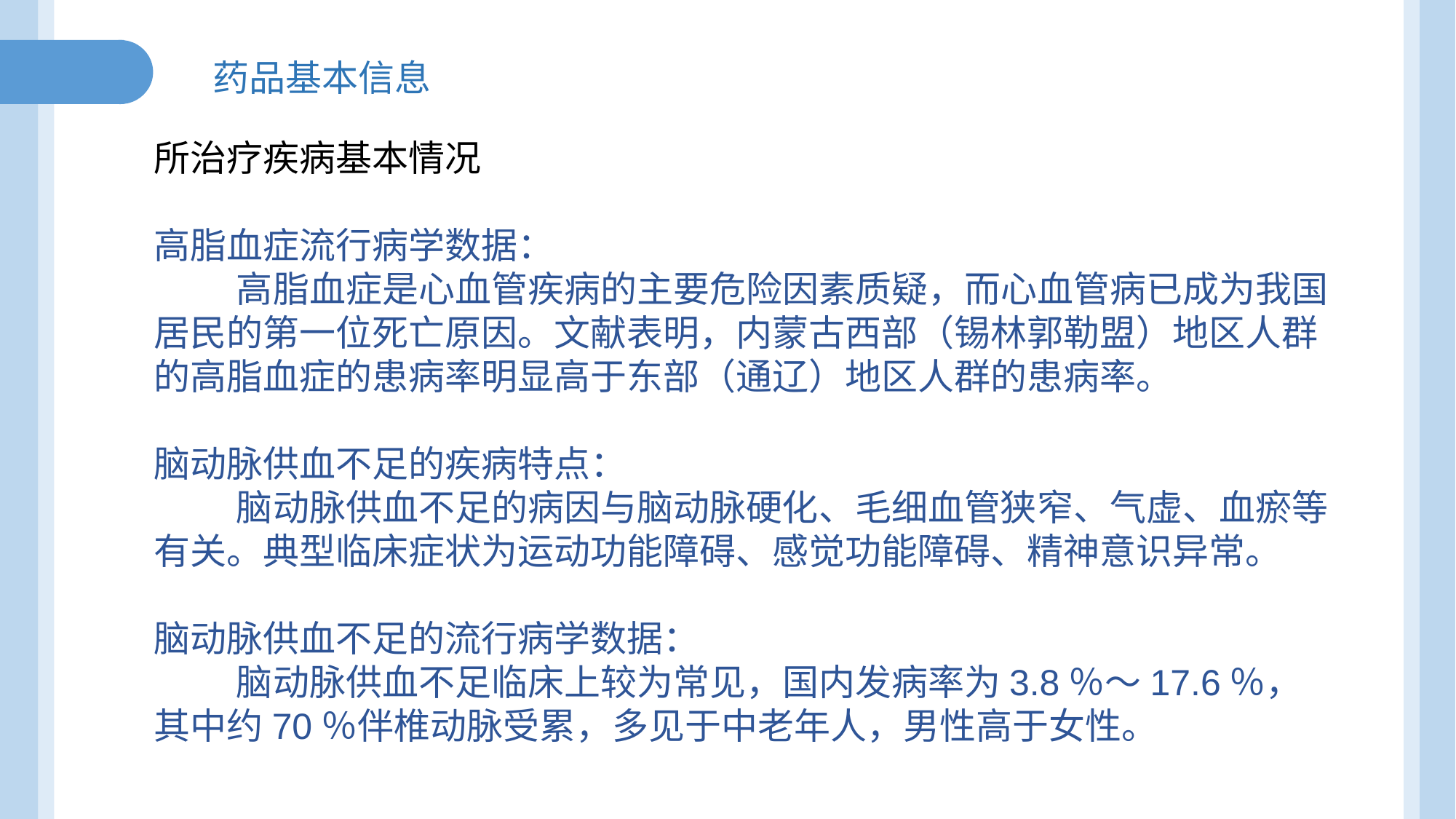

药品基本信息
所治疗疾病基本情况

高脂血症流行病学数据：
         高脂血症是心血管疾病的主要危险因素质疑，而心血管病已成为我国居民的第一位死亡原因。文献表明，内蒙古西部（锡林郭勒盟）地区人群的高脂血症的患病率明显高于东部（通辽）地区人群的患病率。

脑动脉供血不足的疾病特点：
         脑动脉供血不足的病因与脑动脉硬化、毛细血管狭窄、气虚、血瘀等有关。典型临床症状为运动功能障碍、感觉功能障碍、精神意识异常。

脑动脉供血不足的流行病学数据：
         脑动脉供血不足临床上较为常见，国内发病率为3.8％～17.6％，其中约70％伴椎动脉受累，多见于中老年人，男性高于女性。